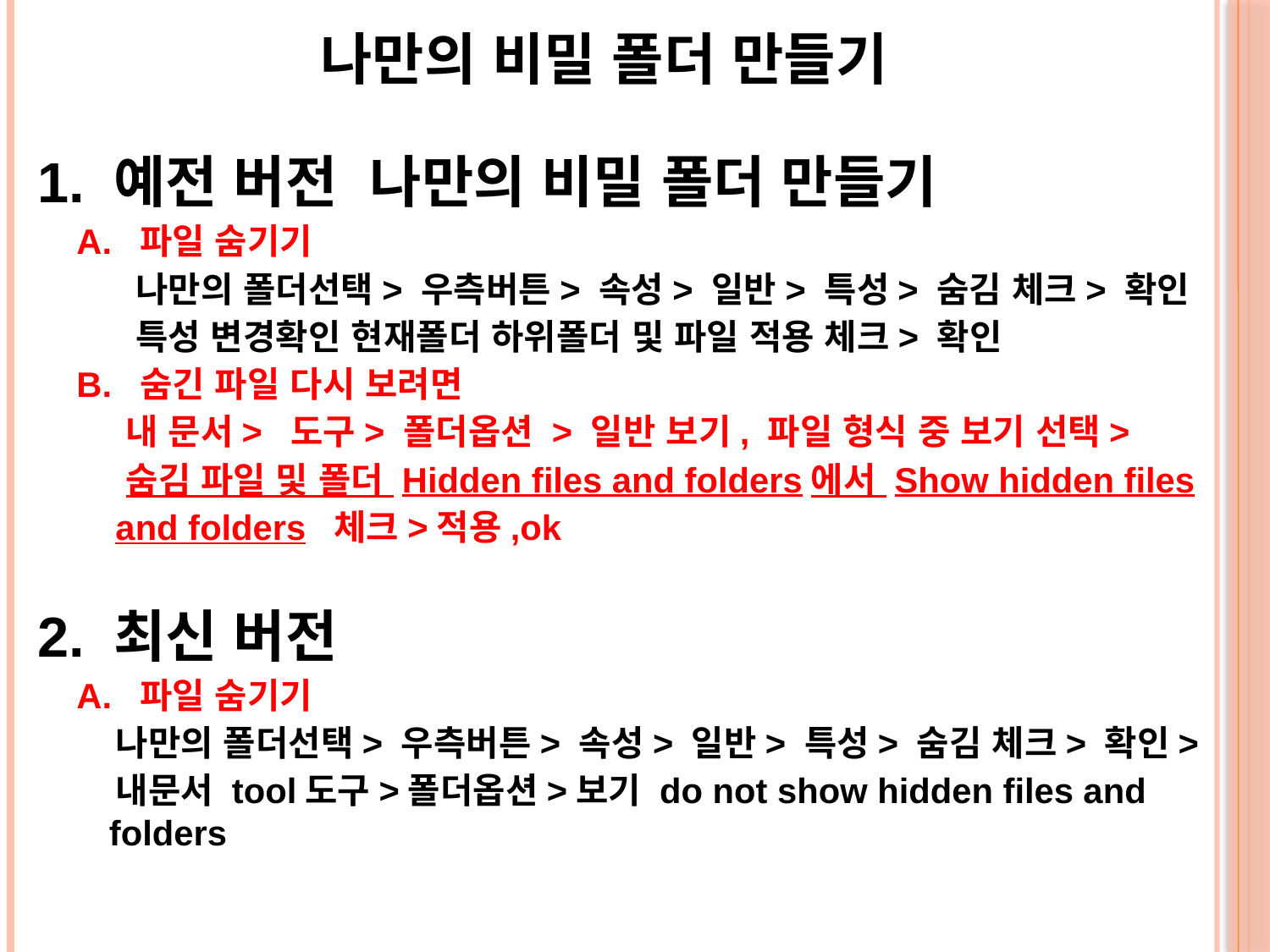

나만의 비밀 폴더 만들기

1. 예전 버전  나만의 비밀 폴더 만들기
    A.  파일 숨기기
         나만의 폴더선택> 우측버튼> 속성> 일반> 특성> 숨김 체크> 확인
         특성 변경확인 현재폴더 하위폴더 및 파일 적용 체크> 확인
    B.  숨긴 파일 다시 보려면
        내 문서>  도구> 폴더옵션 > 일반 보기, 파일 형식 중 보기 선택>
        숨김 파일 및 폴더 Hidden files and folders에서 Show hidden files
        and folders  체크>적용,ok

2. 최신 버전
    A.  파일 숨기기
       나만의 폴더선택> 우측버튼> 속성> 일반> 특성> 숨김 체크> 확인>
       내문서 tool도구>폴더옵션>보기 do not show hidden files and folders